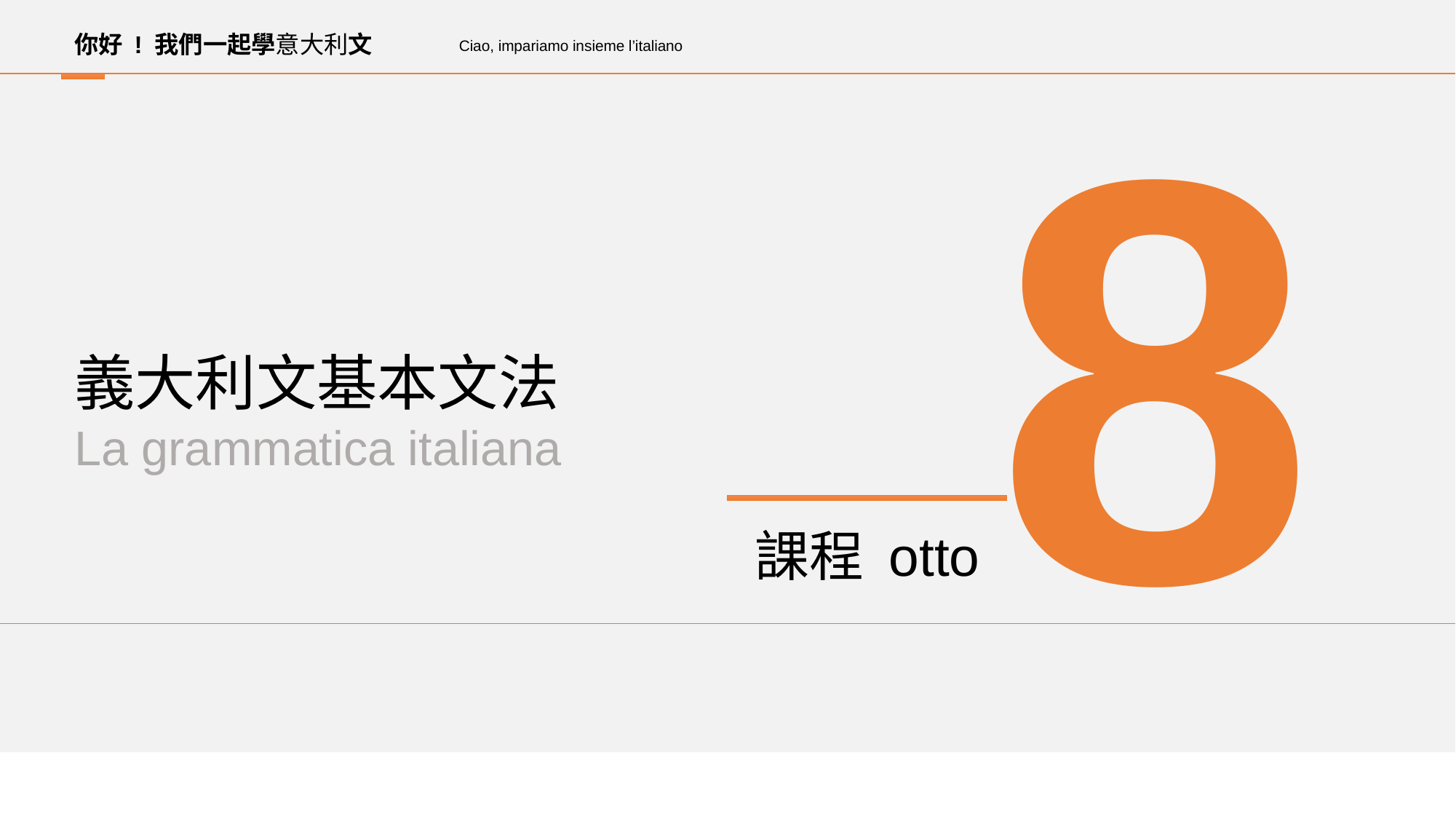

8
你好 ! 我們一起學意大利文
Ciao, impariamo insieme l’italiano

義大利文基本文法
La grammatica italiana

  課程 otto